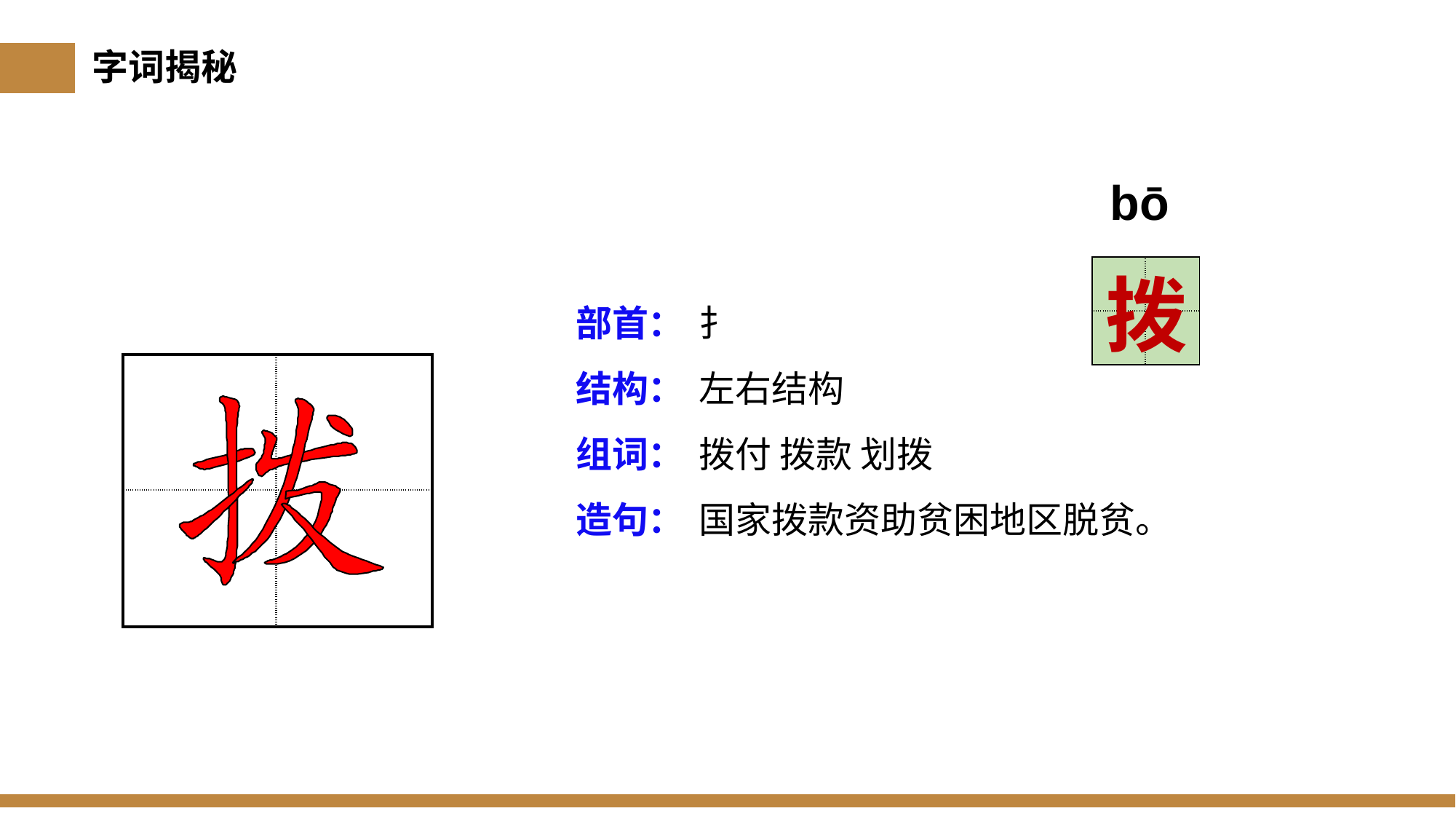

字词揭秘
bō
|  |  |
| --- | --- |
|  |  |
拨
部首：
结构：
组词：
造句：
扌
左右结构
拨付 拨款 划拨
国家拨款资助贫困地区脱贫。
|  |  |
| --- | --- |
|  |  |